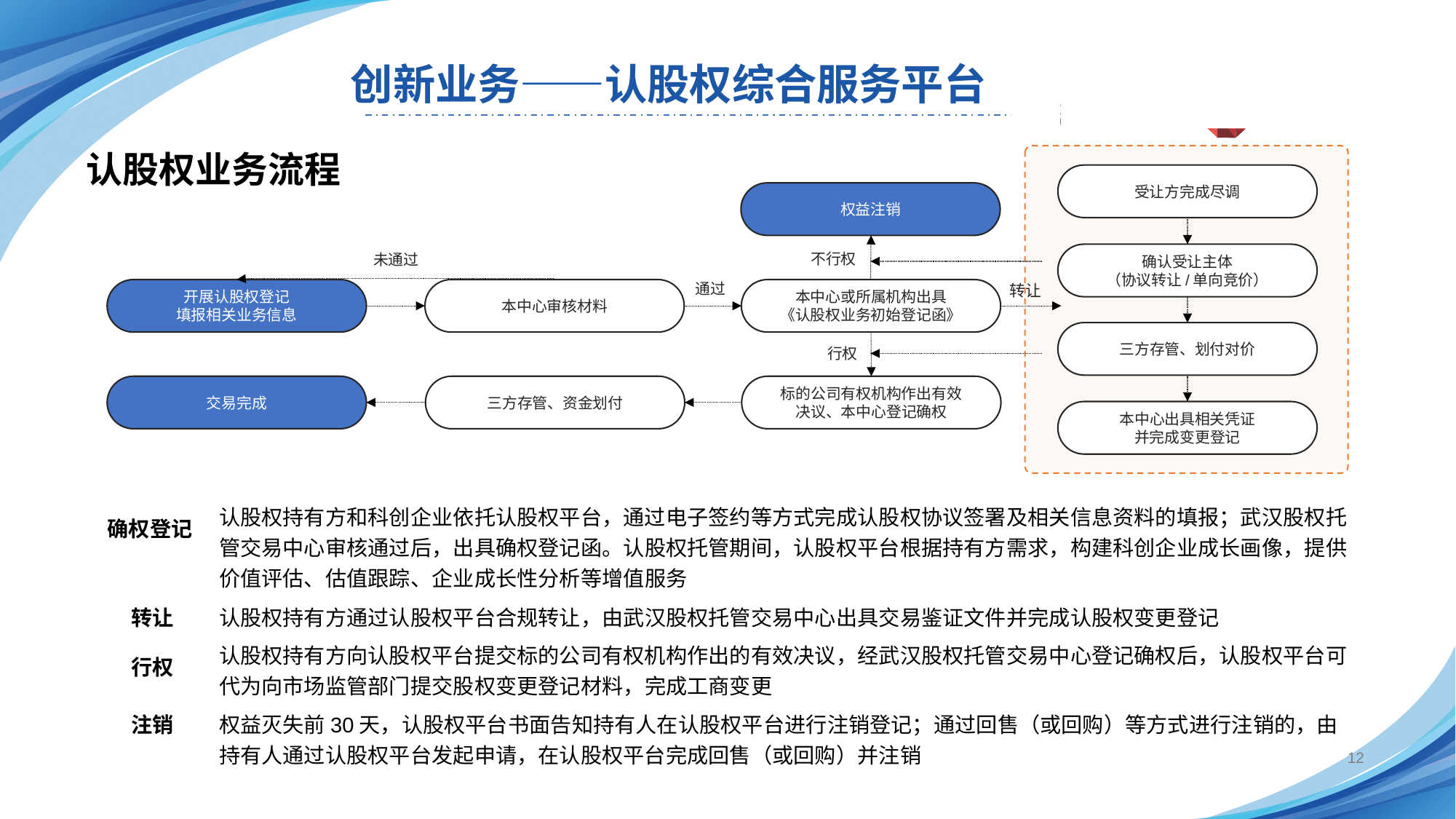

创新业务——认股权综合服务平台
认股权业务流程

受让方完成尽调
确认受让主体
（协议转让/单向竞价）
三方存管、划付对价
本中心出具相关凭证
并完成变更登记
权益注销
未通过
不行权
通过
开展认股权登记
填报相关业务信息
本中心审核材料
本中心或所属机构出具
《认股权业务初始登记函》
行权
交易完成
三方存管、资金划付
标的公司有权机构作出有效
决议、本中心登记确权
转让
认股权持有方和科创企业依托认股权平台，通过电子签约等方式完成认股权协议签署及相关信息资料的填报；武汉股权托管交易中心审核通过后，出具确权登记函。认股权托管期间，认股权平台根据持有方需求，构建科创企业成长画像，提供价值评估、估值跟踪、企业成长性分析等增值服务
确权登记
转让
认股权持有方通过认股权平台合规转让，由武汉股权托管交易中心出具交易鉴证文件并完成认股权变更登记
认股权持有方向认股权平台提交标的公司有权机构作出的有效决议，经武汉股权托管交易中心登记确权后，认股权平台可代为向市场监管部门提交股权变更登记材料，完成工商变更
行权
注销
权益灭失前30天，认股权平台书面告知持有人在认股权平台进行注销登记；通过回售（或回购）等方式进行注销的，由持有人通过认股权平台发起申请，在认股权平台完成回售（或回购）并注销
12